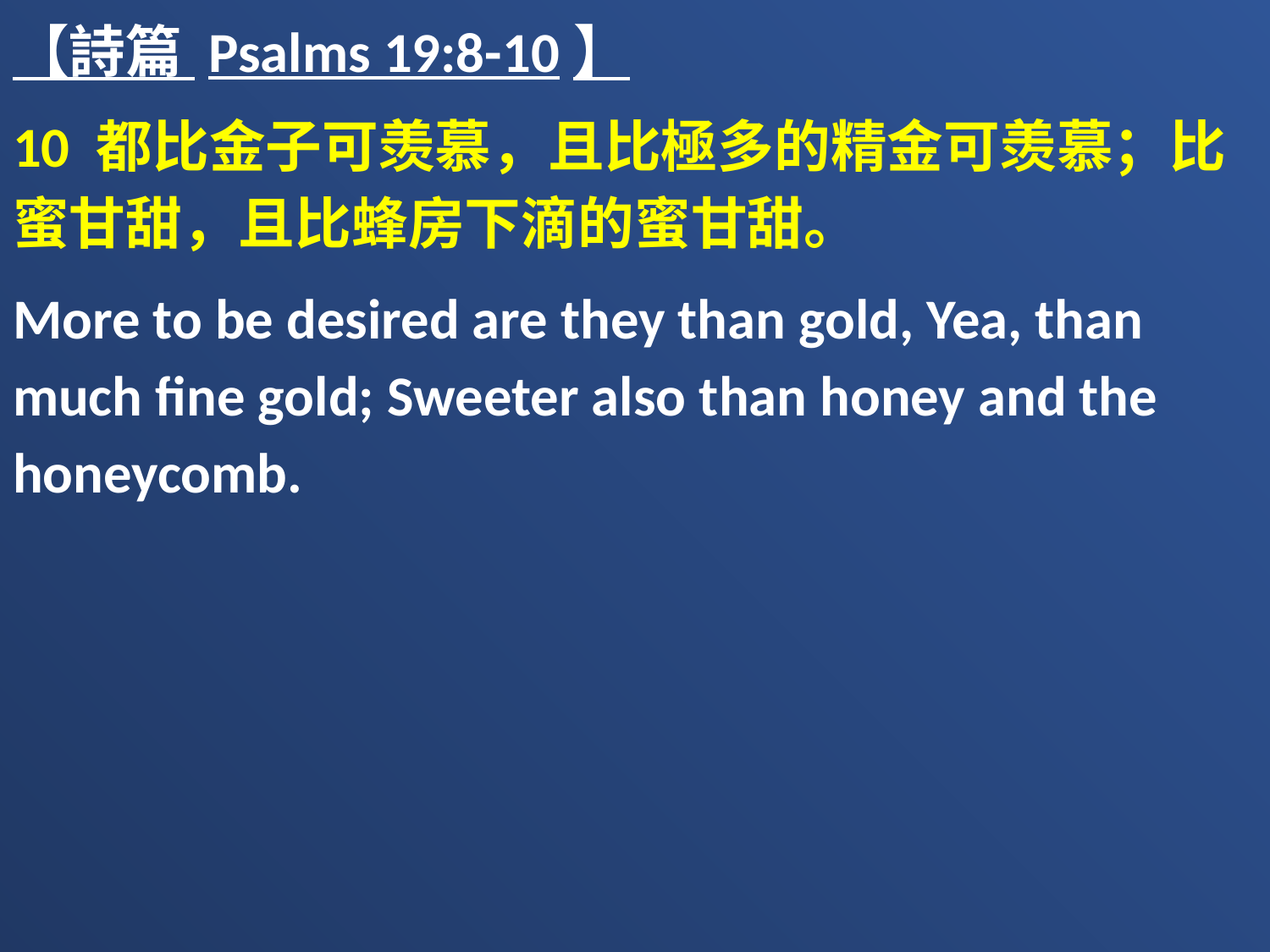

【詩篇 Psalms 19:8-10】
10 都比金子可羡慕，且比極多的精金可羡慕；比蜜甘甜，且比蜂房下滴的蜜甘甜。
More to be desired are they than gold, Yea, than much fine gold; Sweeter also than honey and the honeycomb.